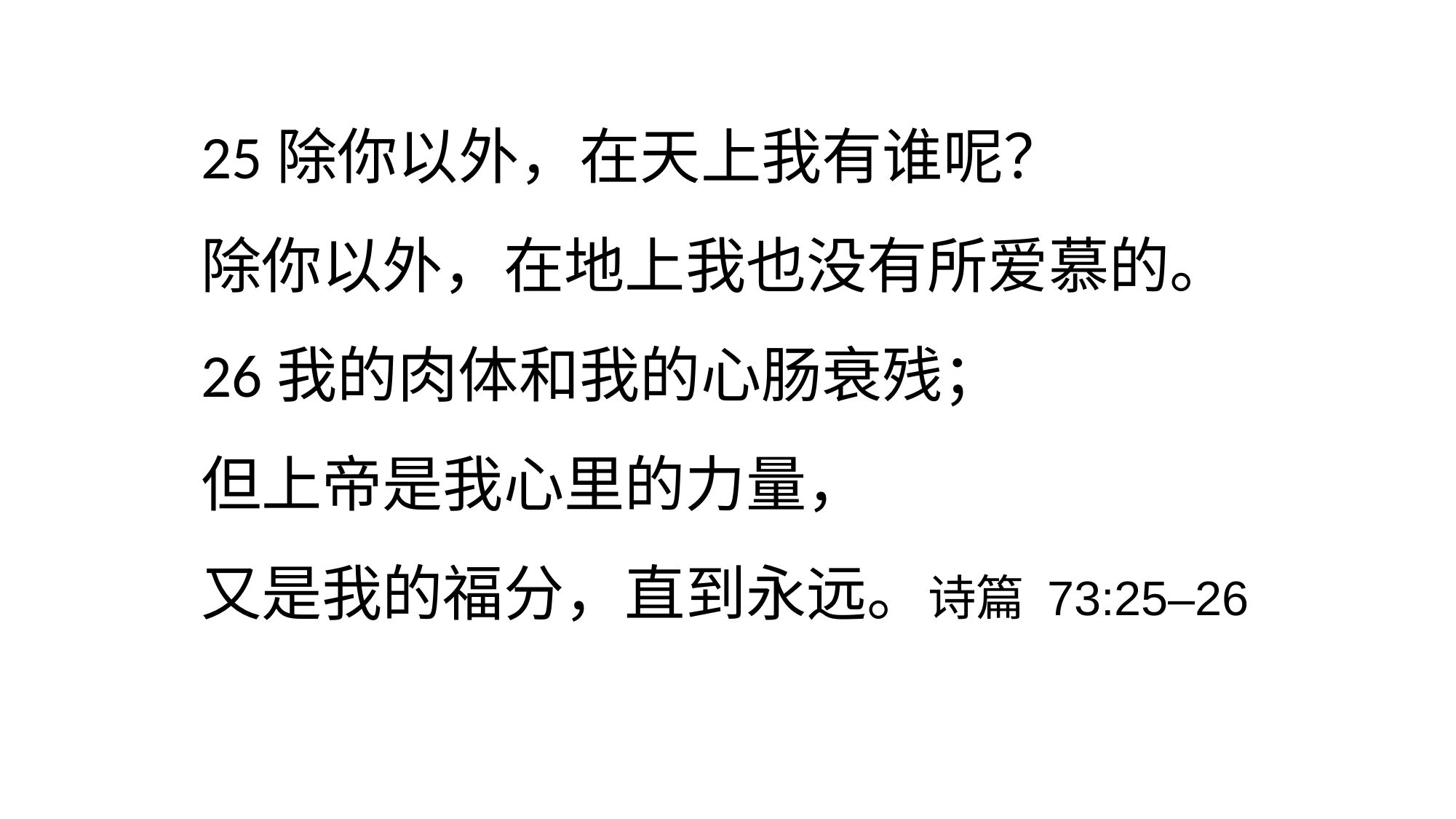

25除你以外，在天上我有谁呢？
除你以外，在地上我也没有所爱慕的。
26我的肉体和我的心肠衰残；
但上帝是我心里的力量，
又是我的福分，直到永远。诗篇 73:25–26